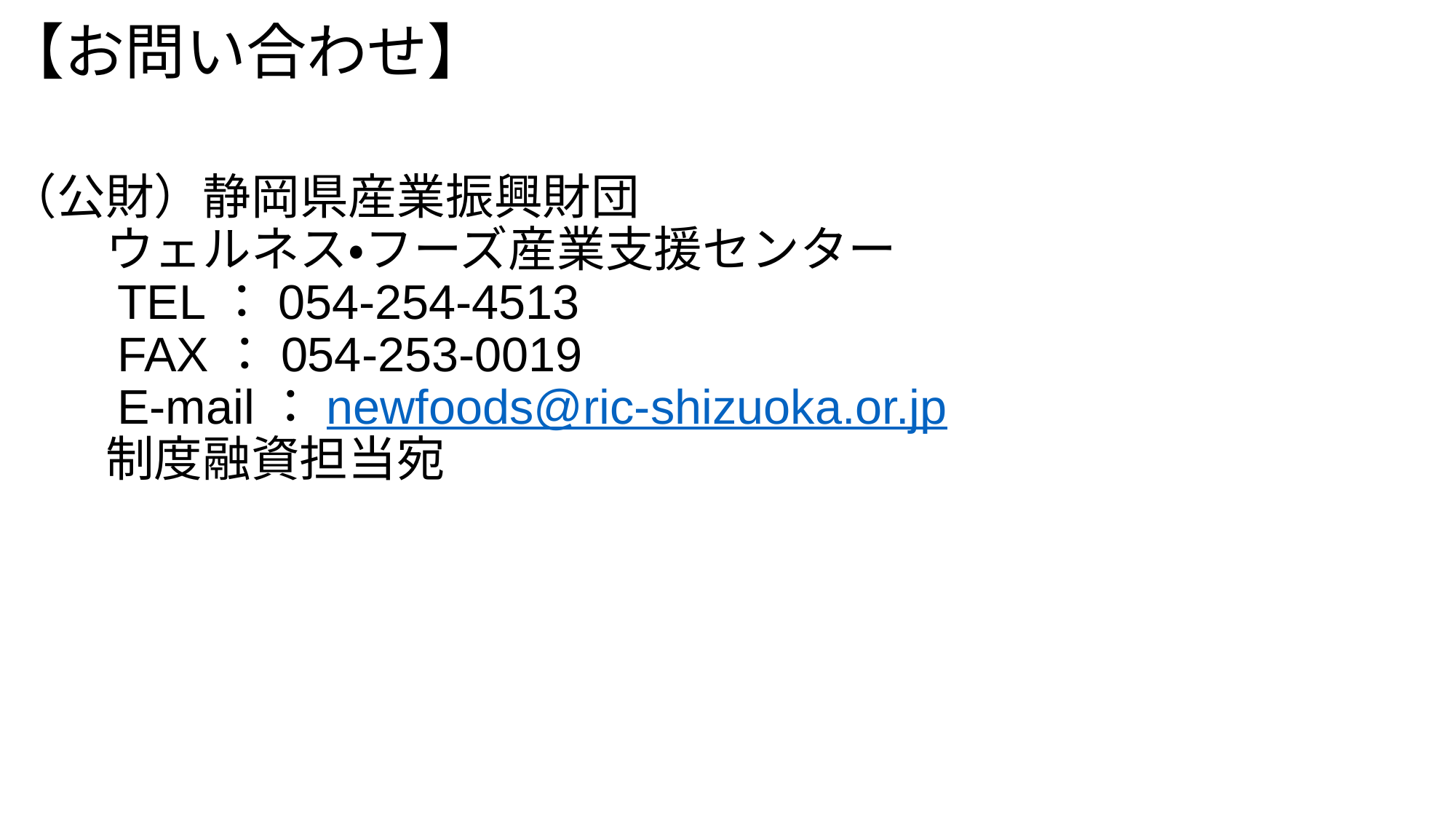

# 【お問い合わせ】
（公財）静岡県産業振興財団
　　ウェルネス・フーズ産業支援センター
　　TEL：054-254-4513
　　FAX：054-253-0019
　　E-mail：newfoods@ric-shizuoka.or.jp
　　制度融資担当宛